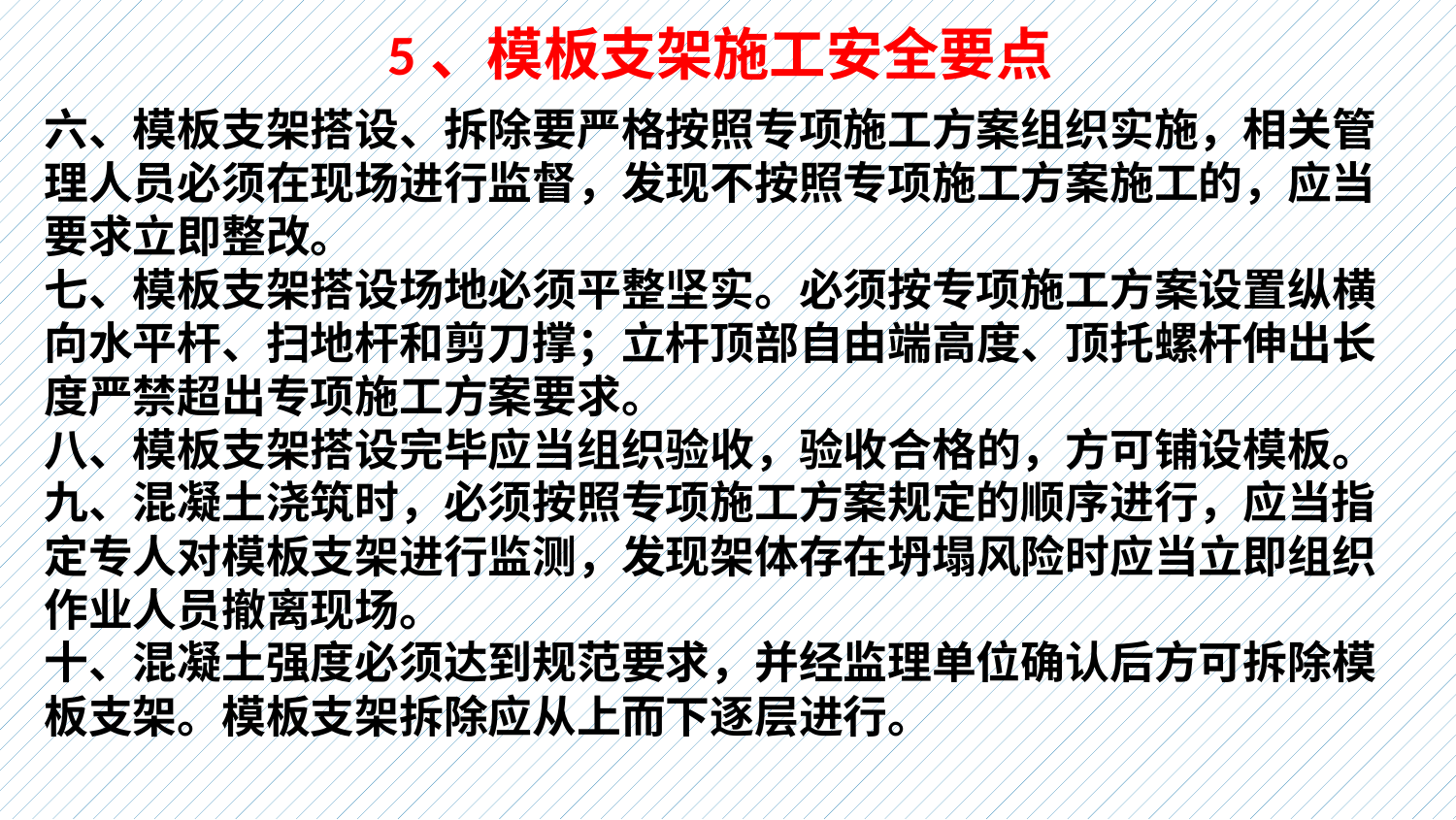

5、模板支架施工安全要点

六、模板支架搭设、拆除要严格按照专项施工方案组织实施，相关管理人员必须在现场进行监督，发现不按照专项施工方案施工的，应当要求立即整改。
七、模板支架搭设场地必须平整坚实。必须按专项施工方案设置纵横向水平杆、扫地杆和剪刀撑；立杆顶部自由端高度、顶托螺杆伸出长度严禁超出专项施工方案要求。
八、模板支架搭设完毕应当组织验收，验收合格的，方可铺设模板。
九、混凝土浇筑时，必须按照专项施工方案规定的顺序进行，应当指定专人对模板支架进行监测，发现架体存在坍塌风险时应当立即组织作业人员撤离现场。
十、混凝土强度必须达到规范要求，并经监理单位确认后方可拆除模板支架。模板支架拆除应从上而下逐层进行。